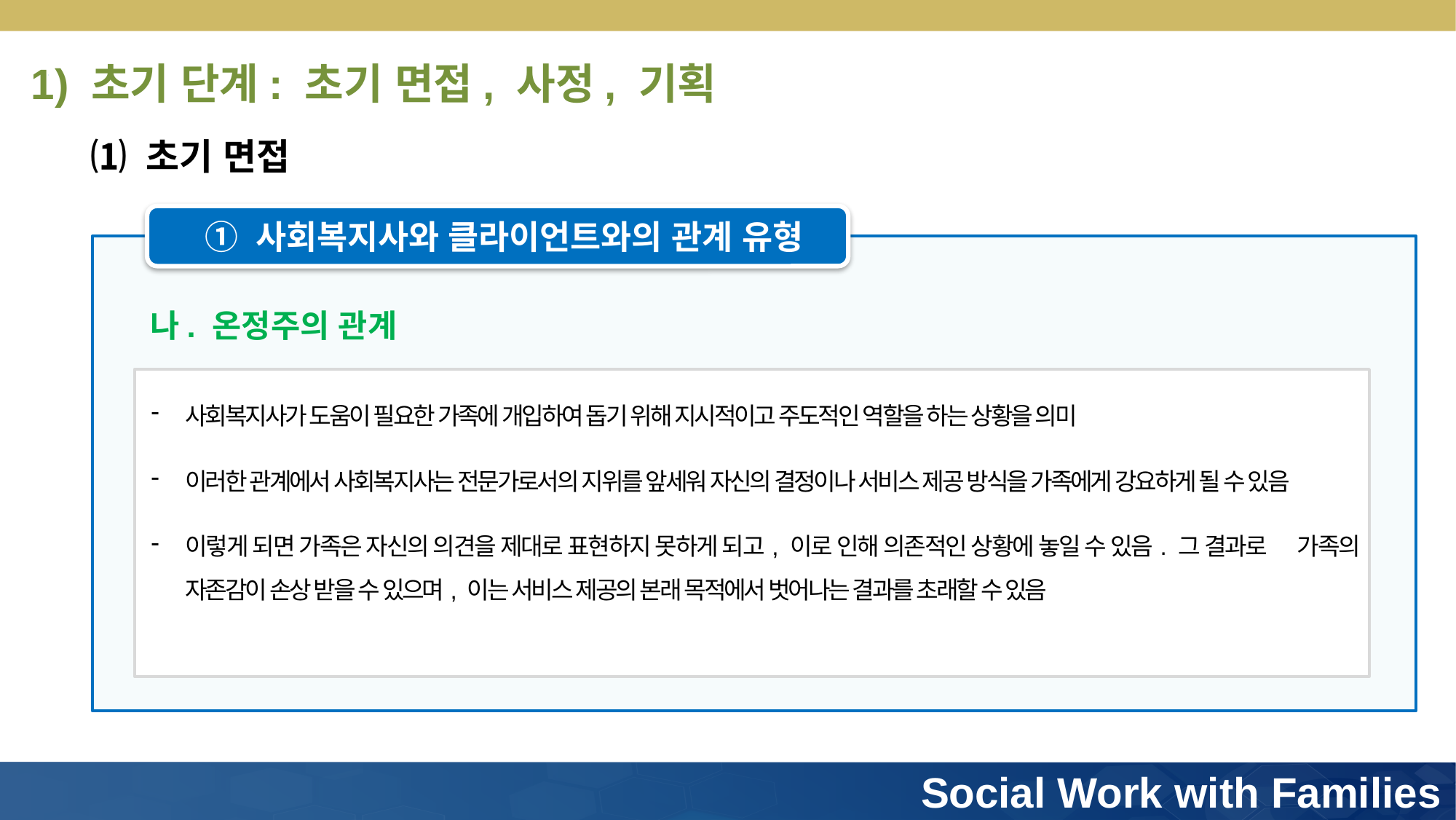

1) 초기 단계: 초기 면접, 사정, 기획
⑴ 초기 면접

① 사회복지사와 클라이언트와의 관계 유형

나. 온정주의 관계

사회복지사가 도움이 필요한 가족에 개입하여 돕기 위해 지시적이고 주도적인 역할을 하는 상황을 의미

이러한 관계에서 사회복지사는 전문가로서의 지위를 앞세워 자신의 결정이나 서비스 제공 방식을 가족에게 강요하게 될 수 있음

이렇게 되면 가족은 자신의 의견을 제대로 표현하지 못하게 되고, 이로 인해 의존적인 상황에 놓일 수 있음. 그 결과로      가족의 자존감이 손상 받을 수 있으며, 이는 서비스 제공의 본래 목적에서 벗어나는 결과를 초래할 수 있음